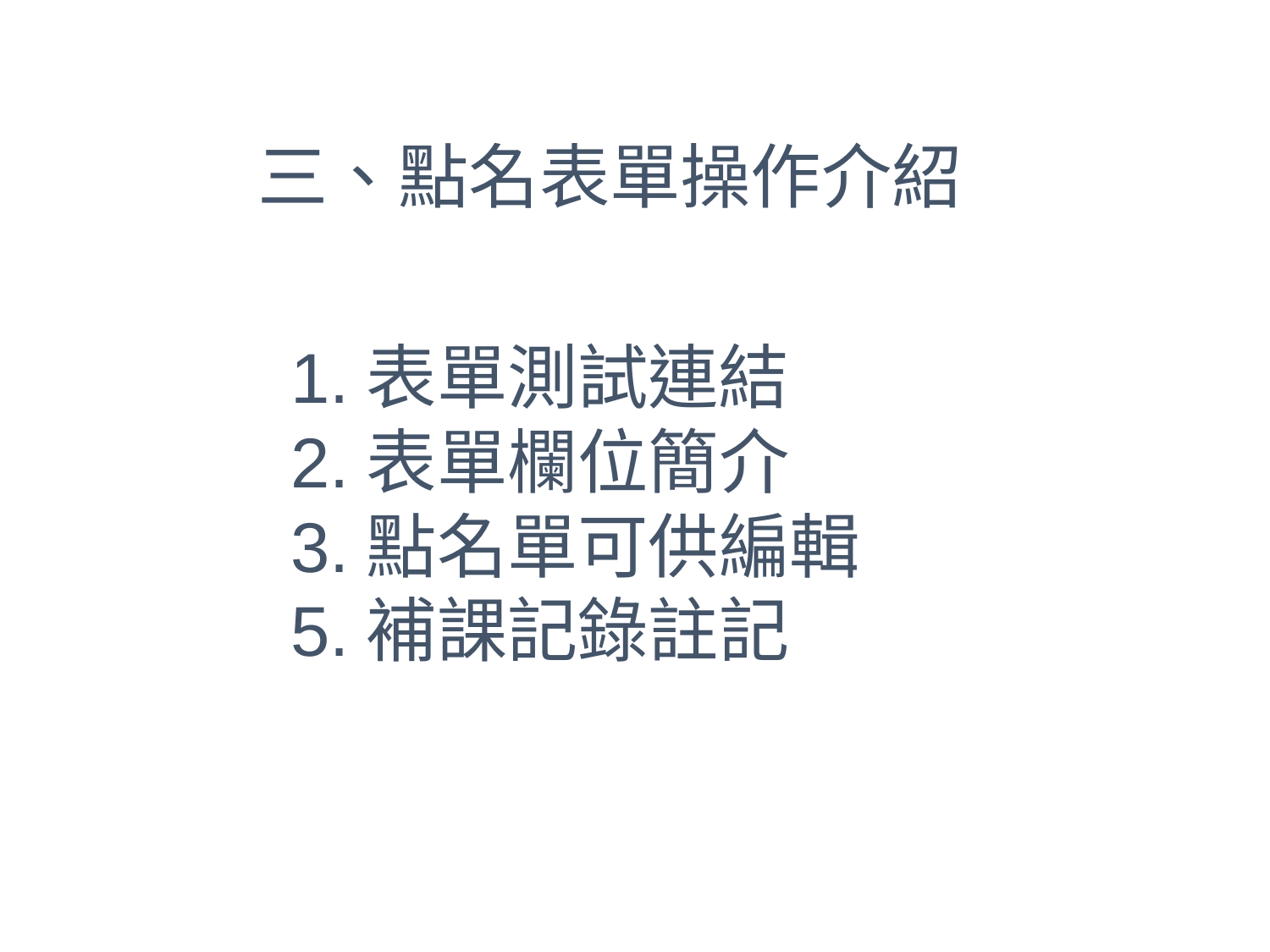

三、點名表單操作介紹
1.表單測試連結
2.表單欄位簡介
3.點名單可供編輯
5.補課記錄註記